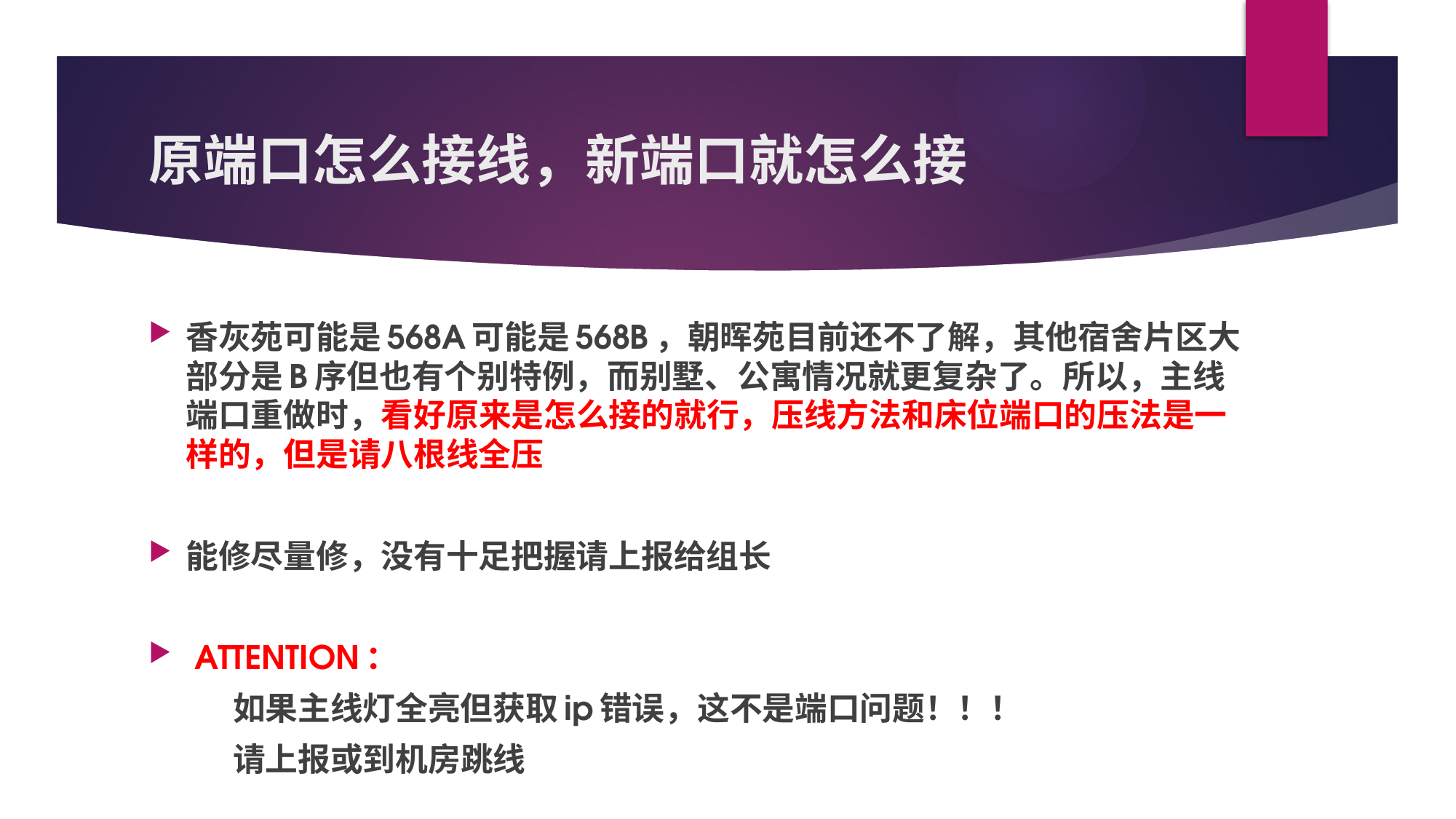

# 原端口怎么接线，新端口就怎么接
香灰苑可能是568A可能是568B，朝晖苑目前还不了解，其他宿舍片区大部分是B序但也有个别特例，而别墅、公寓情况就更复杂了。所以，主线端口重做时，看好原来是怎么接的就行，压线方法和床位端口的压法是一样的，但是请八根线全压

能修尽量修，没有十足把握请上报给组长

 ATTENTION：
	如果主线灯全亮但获取ip错误，这不是端口问题！！！
	请上报或到机房跳线